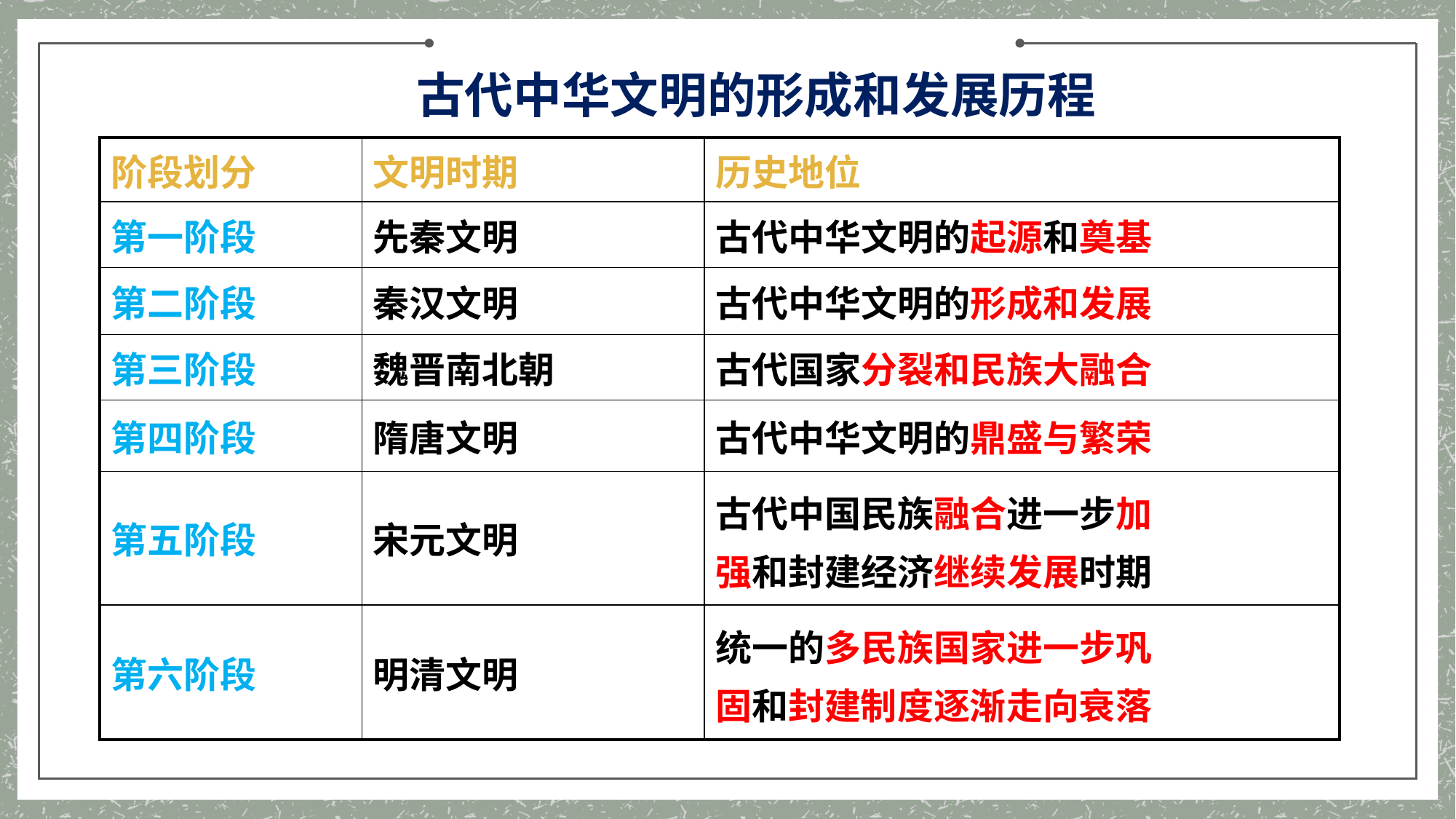

古代中华文明的形成和发展历程
| 阶段划分 | 文明时期 | 历史地位 |
| --- | --- | --- |
| 第一阶段 | 先秦文明 | 古代中华文明的起源和奠基 |
| 第二阶段 | 秦汉文明 | 古代中华文明的形成和发展 |
| 第三阶段 | 魏晋南北朝 | 古代国家分裂和民族大融合 |
| 第四阶段 | 隋唐文明 | 古代中华文明的鼎盛与繁荣 |
| 第五阶段 | 宋元文明 | 古代中国民族融合进一步加 强和封建经济继续发展时期 |
| 第六阶段 | 明清文明 | 统一的多民族国家进一步巩 固和封建制度逐渐走向衰落 |